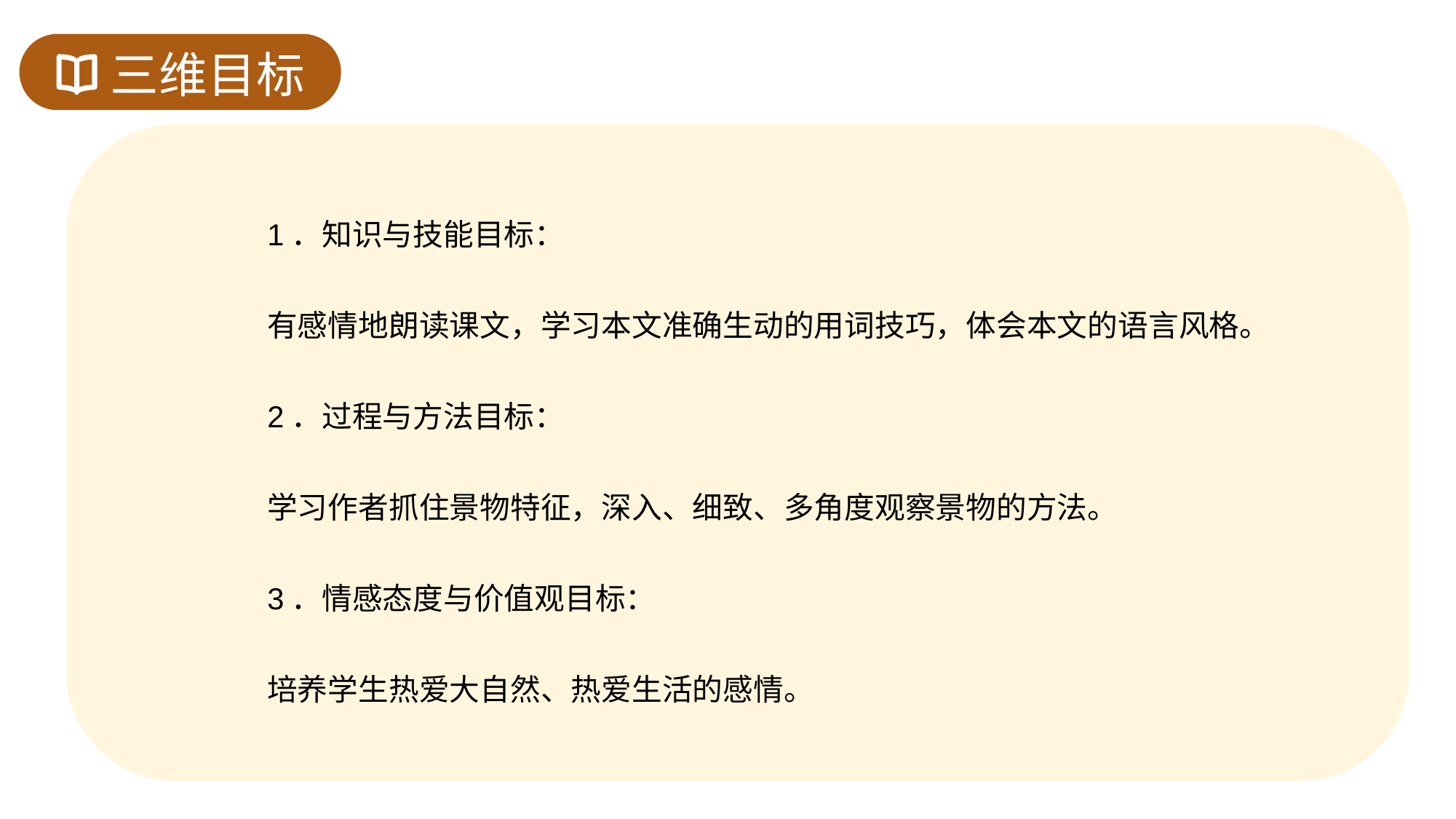

三维目标

1．知识与技能目标：
有感情地朗读课文，学习本文准确生动的用词技巧，体会本文的语言风格。
2．过程与方法目标：
学习作者抓住景物特征，深入、细致、多角度观察景物的方法。
3．情感态度与价值观目标：
培养学生热爱大自然、热爱生活的感情。